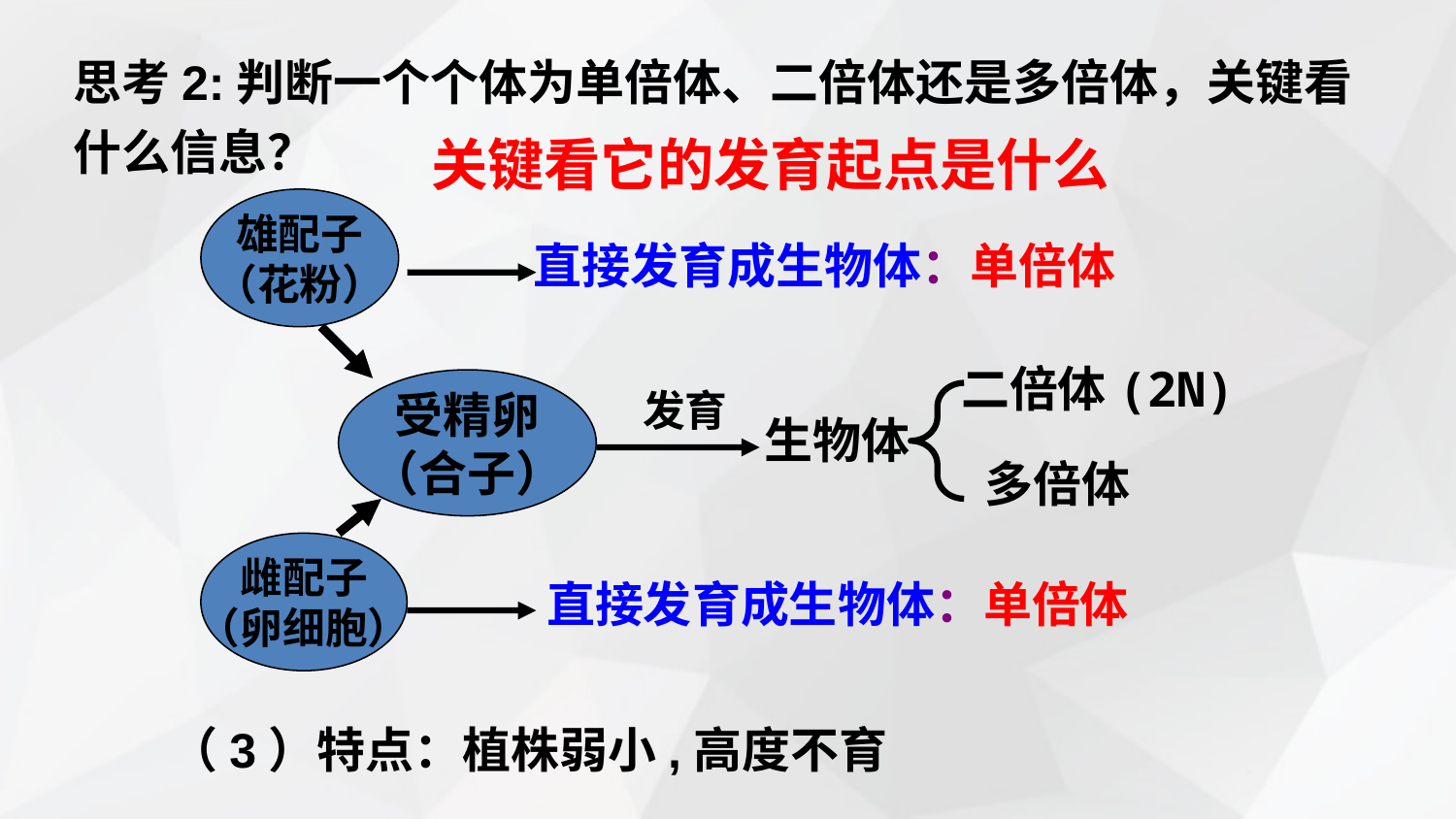

思考2:判断一个个体为单倍体、二倍体还是多倍体，关键看什么信息？
    关键看它的发育起点是什么
雄配子
（花粉）

直接发育成生物体：单倍体

二倍体(2N)

多倍体
受精卵
（合子）
发育
生物体

雌配子
（卵细胞）

直接发育成生物体：单倍体

（3）特点：植株弱小,高度不育